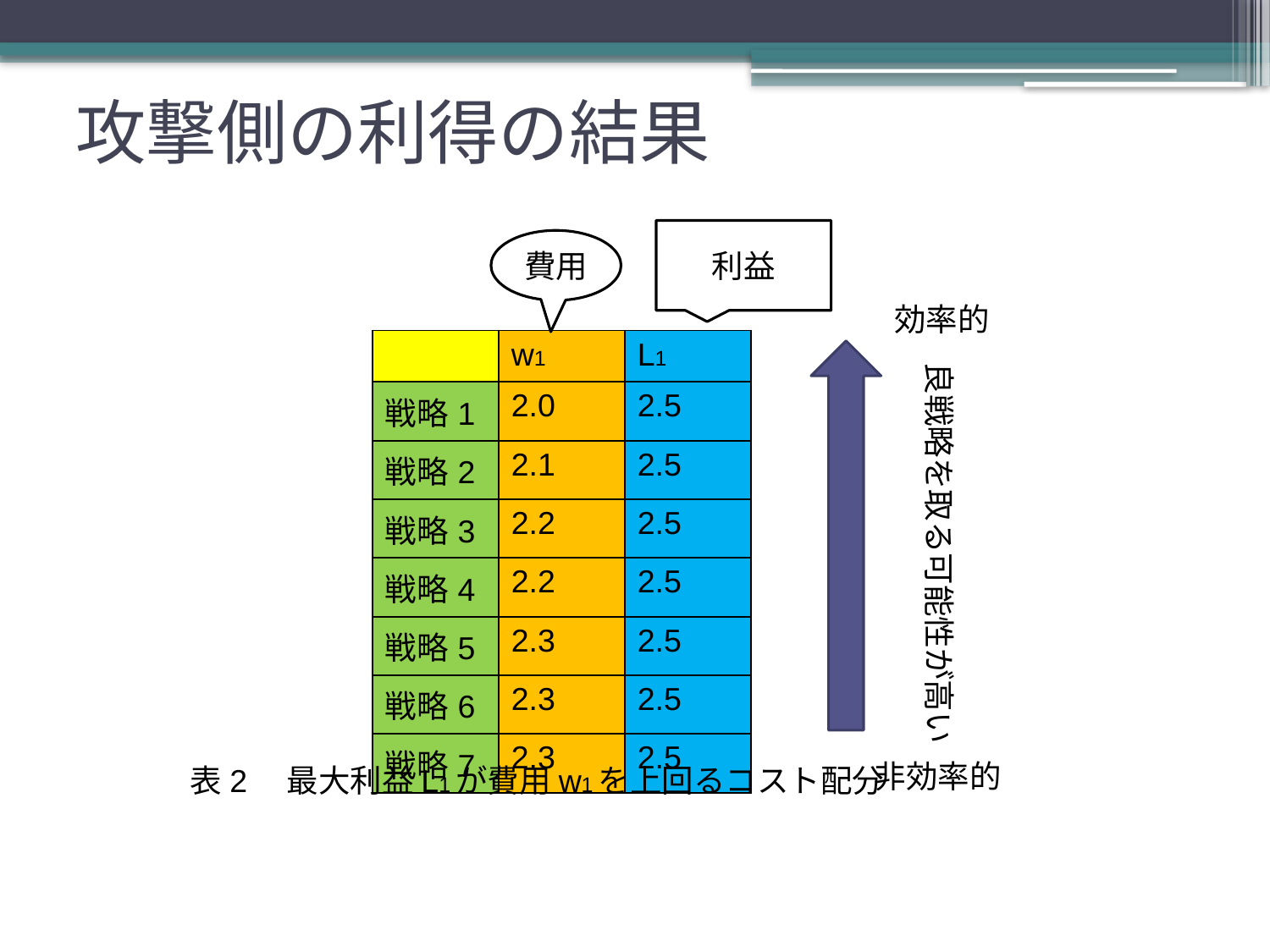

# 攻撃側の利得の結果
利益
費用
効率的
|  | w1 | L1 |
| --- | --- | --- |
| 戦略1 | 2.0 | 2.5 |
| 戦略2 | 2.1 | 2.5 |
| 戦略3 | 2.2 | 2.5 |
| 戦略4 | 2.2 | 2.5 |
| 戦略5 | 2.3 | 2.5 |
| 戦略6 | 2.3 | 2.5 |
| 戦略7 | 2.3 | 2.5 |

良戦略を取る可能性が高い
非効率的
表2　最大利益L1が費用w1を上回るコスト配分